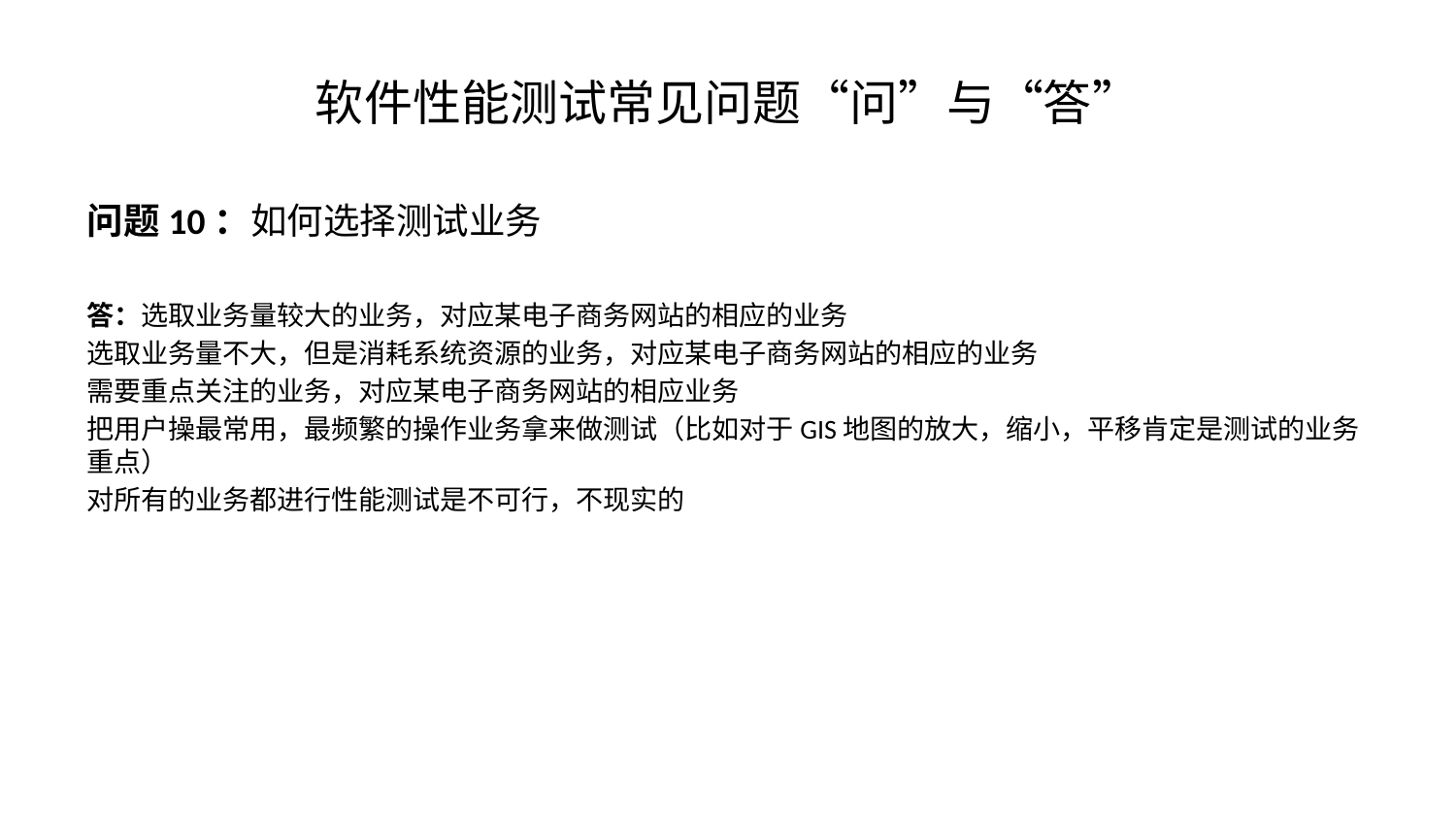

# 软件性能测试常见问题“问”与“答”
问题10：如何选择测试业务

答：选取业务量较大的业务，对应某电子商务网站的相应的业务
选取业务量不大，但是消耗系统资源的业务，对应某电子商务网站的相应的业务
需要重点关注的业务，对应某电子商务网站的相应业务
把用户操最常用，最频繁的操作业务拿来做测试（比如对于GIS地图的放大，缩小，平移肯定是测试的业务重点）
对所有的业务都进行性能测试是不可行，不现实的